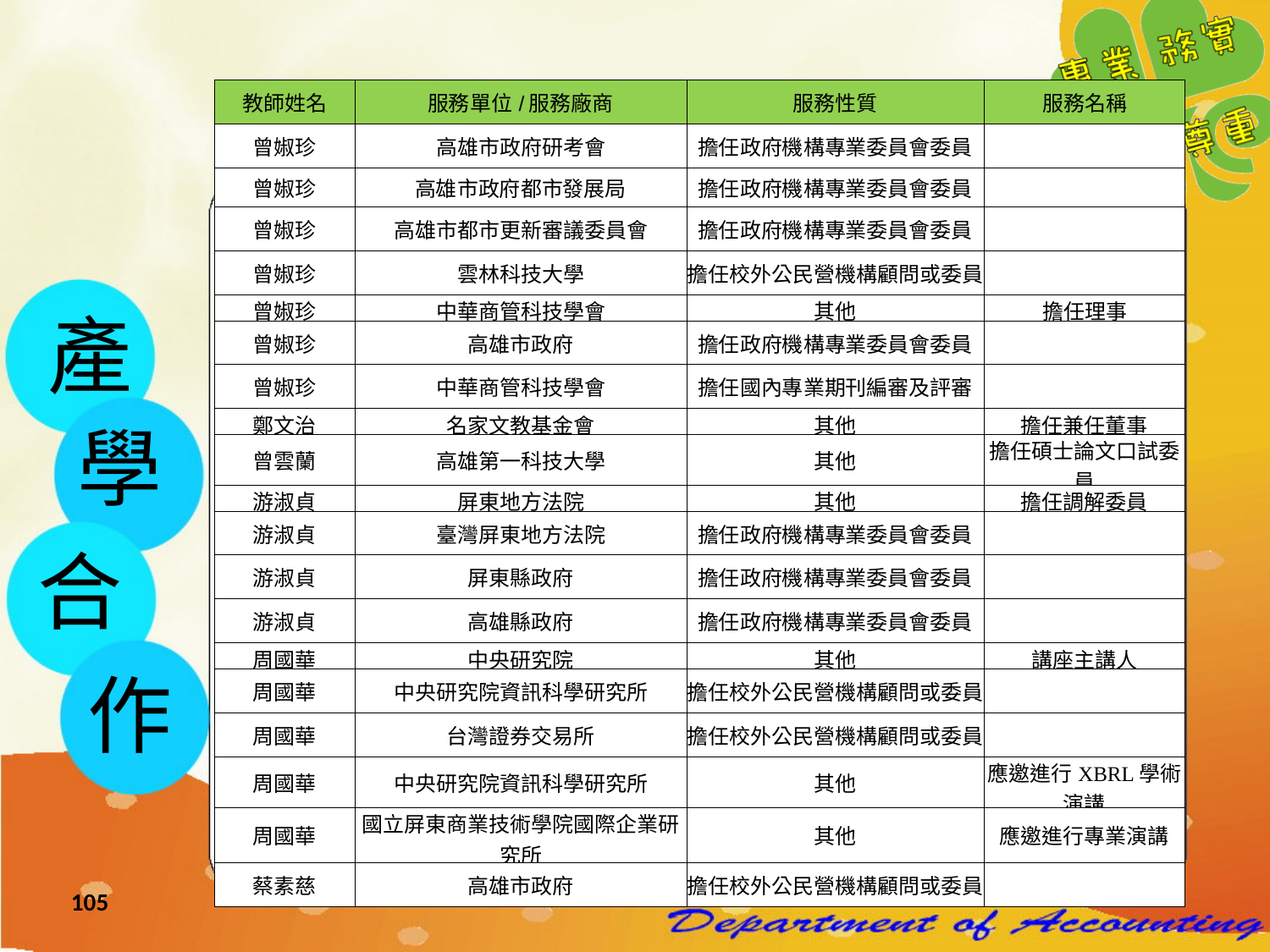

| 教師姓名 | 服務單位/服務廠商 | 服務性質 | 服務名稱 |
| --- | --- | --- | --- |
| 曾婌珍 | 高雄市政府研考會 | 擔任政府機構專業委員會委員 |  |
| 曾婌珍 | 高雄市政府都市發展局 | 擔任政府機構專業委員會委員 |  |
| 曾婌珍 | 高雄市都市更新審議委員會 | 擔任政府機構專業委員會委員 |  |
| 曾婌珍 | 雲林科技大學 | 擔任校外公民營機構顧問或委員 |  |
| 曾婌珍 | 中華商管科技學會 | 其他 | 擔任理事 |
| 曾婌珍 | 高雄市政府 | 擔任政府機構專業委員會委員 |  |
| 曾婌珍 | 中華商管科技學會 | 擔任國內專業期刊編審及評審 |  |
| 鄭文治 | 名家文教基金會 | 其他 | 擔任兼任董事 |
| 曾雲蘭 | 高雄第一科技大學 | 其他 | 擔任碩士論文口試委員 |
| 游淑貞 | 屏東地方法院 | 其他 | 擔任調解委員 |
| 游淑貞 | 臺灣屏東地方法院 | 擔任政府機構專業委員會委員 |  |
| 游淑貞 | 屏東縣政府 | 擔任政府機構專業委員會委員 |  |
| 游淑貞 | 高雄縣政府 | 擔任政府機構專業委員會委員 |  |
| 周國華 | 中央研究院 | 其他 | 講座主講人 |
| 周國華 | 中央研究院資訊科學研究所 | 擔任校外公民營機構顧問或委員 |  |
| 周國華 | 台灣證券交易所 | 擔任校外公民營機構顧問或委員 |  |
| 周國華 | 中央研究院資訊科學研究所 | 其他 | 應邀進行XBRL學術演講 |
| 周國華 | 國立屏東商業技術學院國際企業研究所 | 其他 | 應邀進行專業演講 |
| 蔡素慈 | 高雄市政府 | 擔任校外公民營機構顧問或委員 |  |
產
學
合
作
105